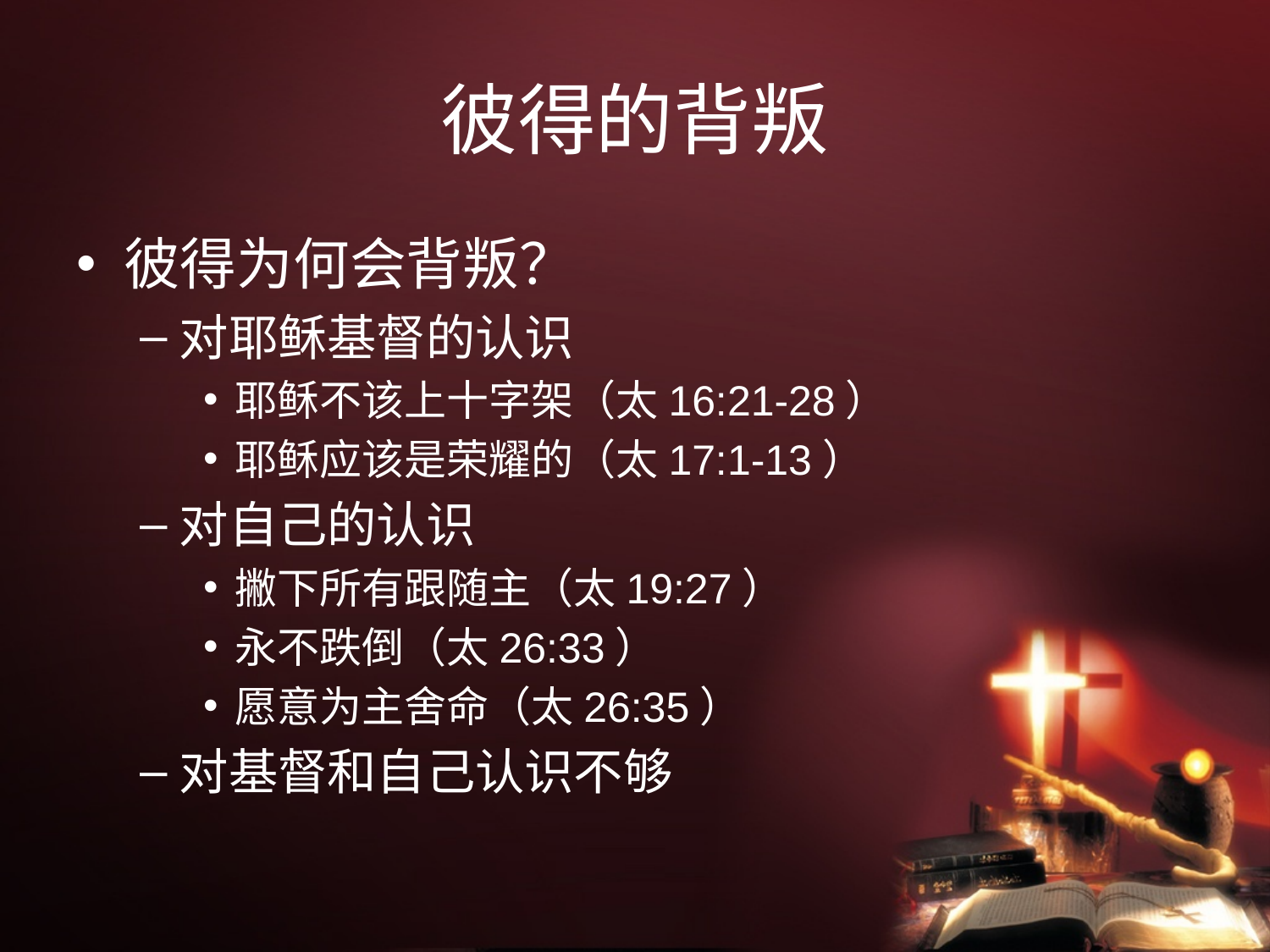

# 彼得的背叛
彼得为何会背叛？
对耶稣基督的认识
耶稣不该上十字架（太16:21-28）
耶稣应该是荣耀的（太17:1-13）
对自己的认识
撇下所有跟随主（太19:27）
永不跌倒（太26:33）
愿意为主舍命（太26:35）
对基督和自己认识不够